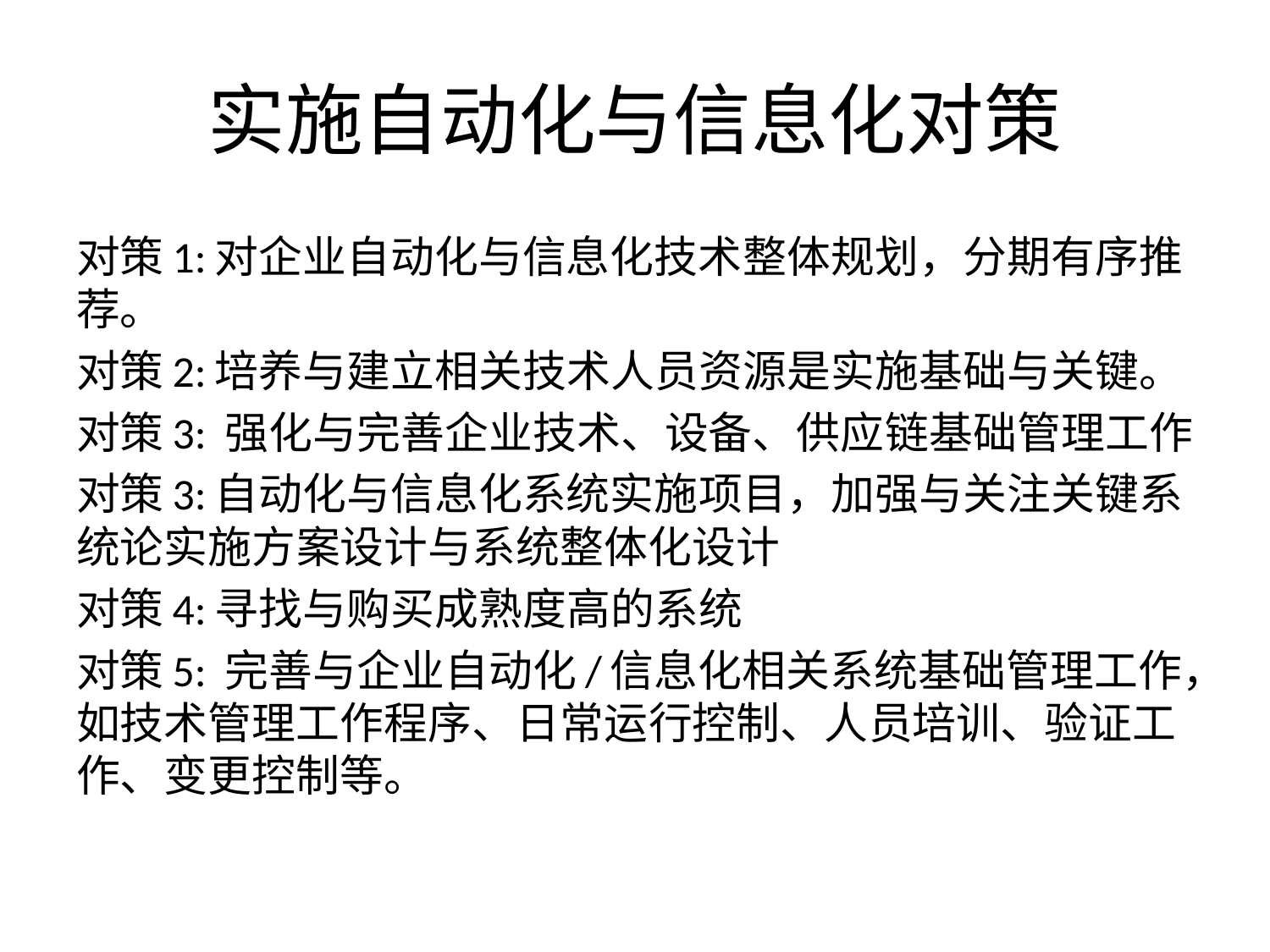

# 实施自动化与信息化对策
对策1:对企业自动化与信息化技术整体规划，分期有序推荐。
对策2:培养与建立相关技术人员资源是实施基础与关键。
对策3: 强化与完善企业技术、设备、供应链基础管理工作
对策3:自动化与信息化系统实施项目，加强与关注关键系统论实施方案设计与系统整体化设计
对策4:寻找与购买成熟度高的系统
对策5: 完善与企业自动化/信息化相关系统基础管理工作，如技术管理工作程序、日常运行控制、人员培训、验证工作、变更控制等。